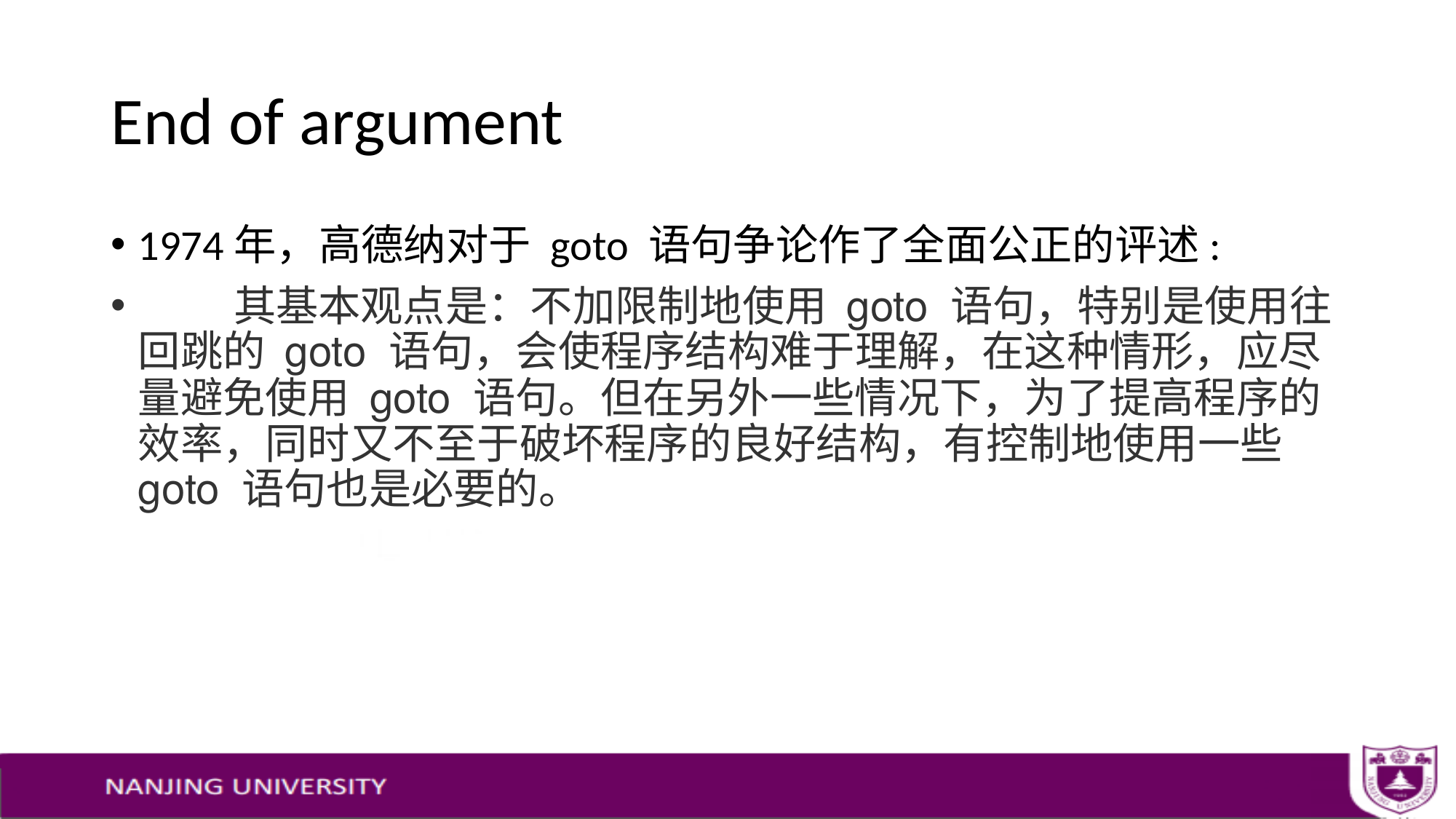

# End of argument
1974年，高德纳对于 goto 语句争论作了全面公正的评述:
         其基本观点是：不加限制地使用 goto 语句，特别是使用往回跳的 goto 语句，会使程序结构难于理解，在这种情形，应尽量避免使用 goto 语句。但在另外一些情况下，为了提高程序的效率，同时又不至于破坏程序的良好结构，有控制地使用一些 goto 语句也是必要的。